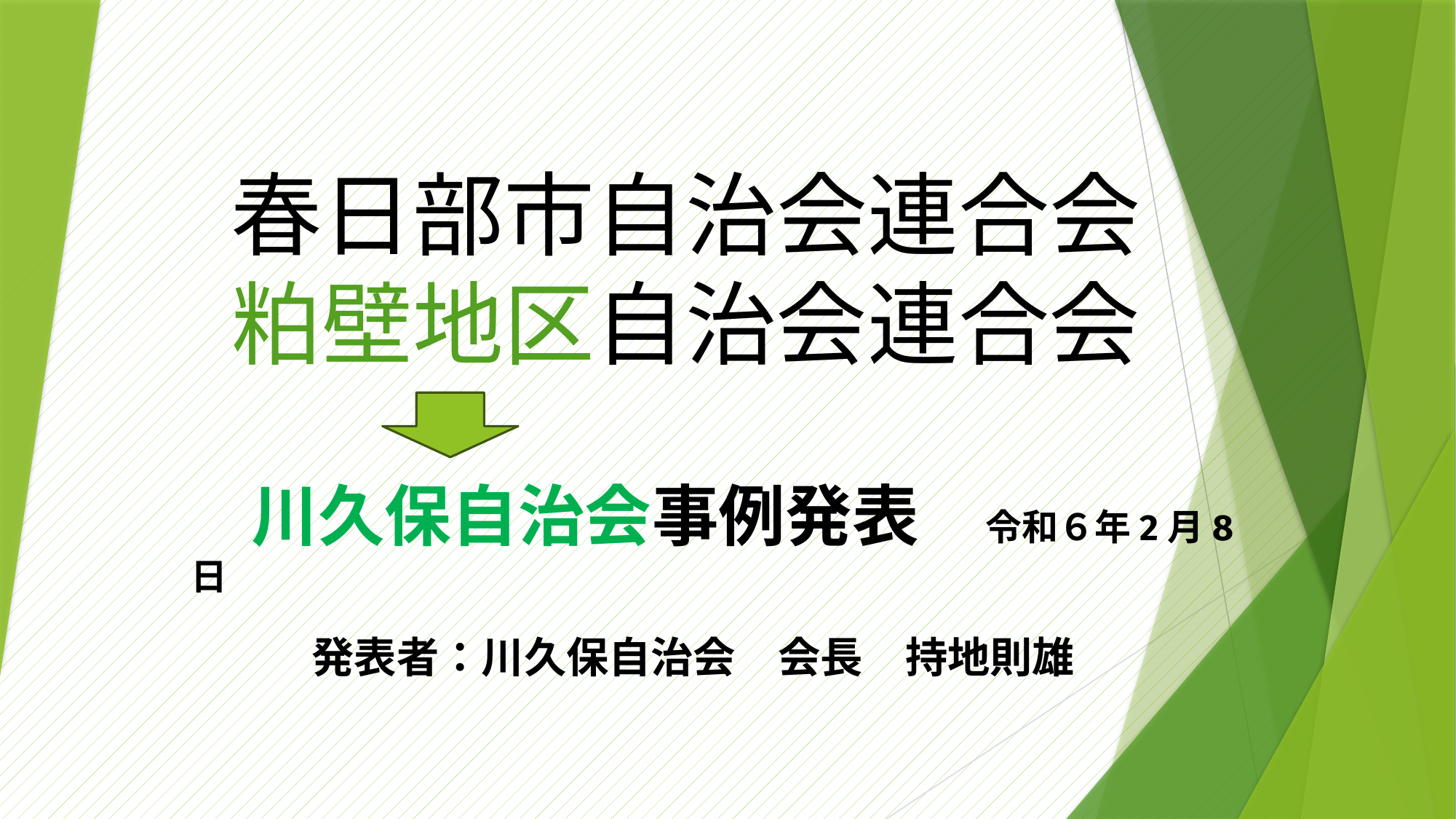

# 春日部市自治会連合会 粕壁地区自治会連合会

　川久保自治会事例発表　令和６年2月8日
　　発表者：川久保自治会　会長　持地則雄